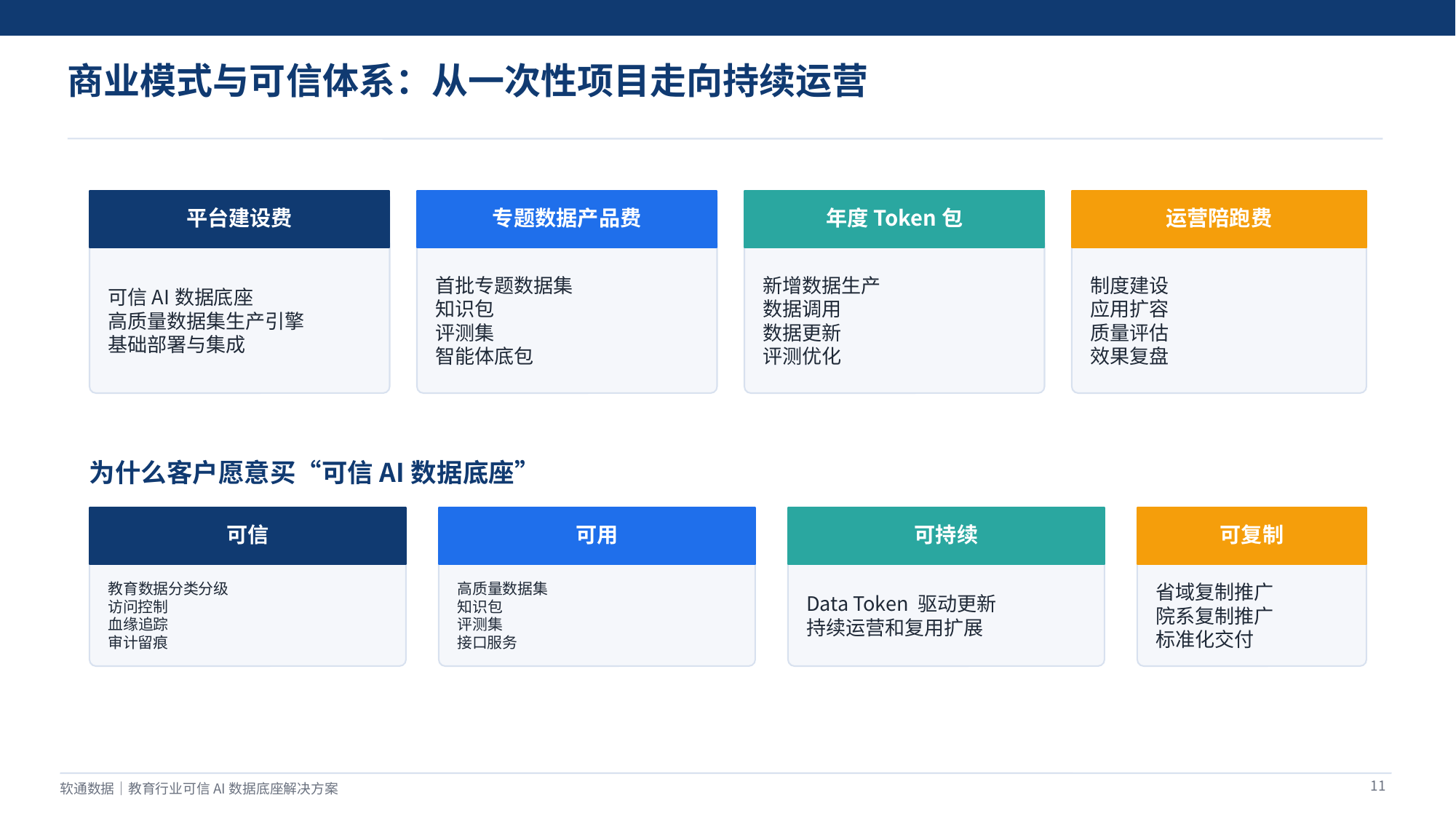

商业模式与可信体系：从一次性项目走向持续运营

平台建设费
专题数据产品费
年度Token包
运营陪跑费
可信AI数据底座
高质量数据集生产引擎
基础部署与集成
首批专题数据集
知识包
评测集
智能体底包
新增数据生产
数据调用
数据更新
评测优化
制度建设
应用扩容
质量评估
效果复盘
为什么客户愿意买“可信AI数据底座”

可信
可用
可持续
可复制
教育数据分类分级
访问控制
血缘追踪
审计留痕
高质量数据集
知识包
评测集
接口服务
Data Token 驱动更新
持续运营和复用扩展
省域复制推广
院系复制推广
标准化交付

11
软通数据｜教育行业可信AI数据底座解决方案